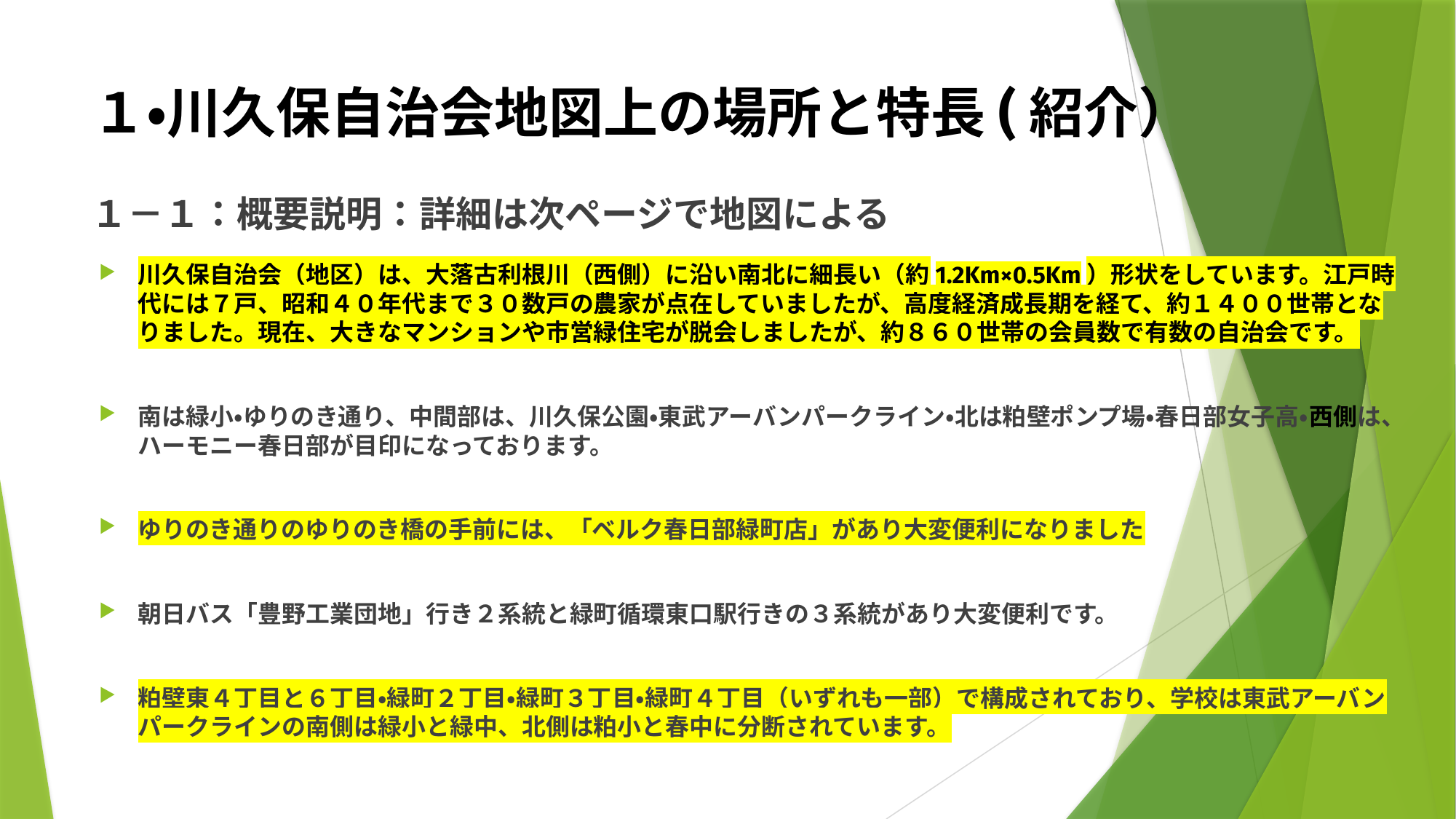

# １・川久保自治会地図上の場所と特長(紹介）
１－１：概要説明：詳細は次ページで地図による
川久保自治会（地区）は、大落古利根川（西側）に沿い南北に細長い（約1.2Km×0.5Km）形状をしています。江戸時代には７戸、昭和４０年代まで３０数戸の農家が点在していましたが、高度経済成長期を経て、約１４００世帯となりました。現在、大きなマンションや市営緑住宅が脱会しましたが、約８６０世帯の会員数で有数の自治会です。

南は緑小・ゆりのき通り、中間部は、川久保公園・東武アーバンパークライン・北は粕壁ポンプ場・春日部女子高・西側は、ハーモニー春日部が目印になっております。

ゆりのき通りのゆりのき橋の手前には、「ベルク春日部緑町店」があり大変便利になりました

朝日バス「豊野工業団地」行き２系統と緑町循環東口駅行きの３系統があり大変便利です。

粕壁東４丁目と６丁目・緑町２丁目・緑町３丁目・緑町４丁目（いずれも一部）で構成されており、学校は東武アーバンパークラインの南側は緑小と緑中、北側は粕小と春中に分断されています。